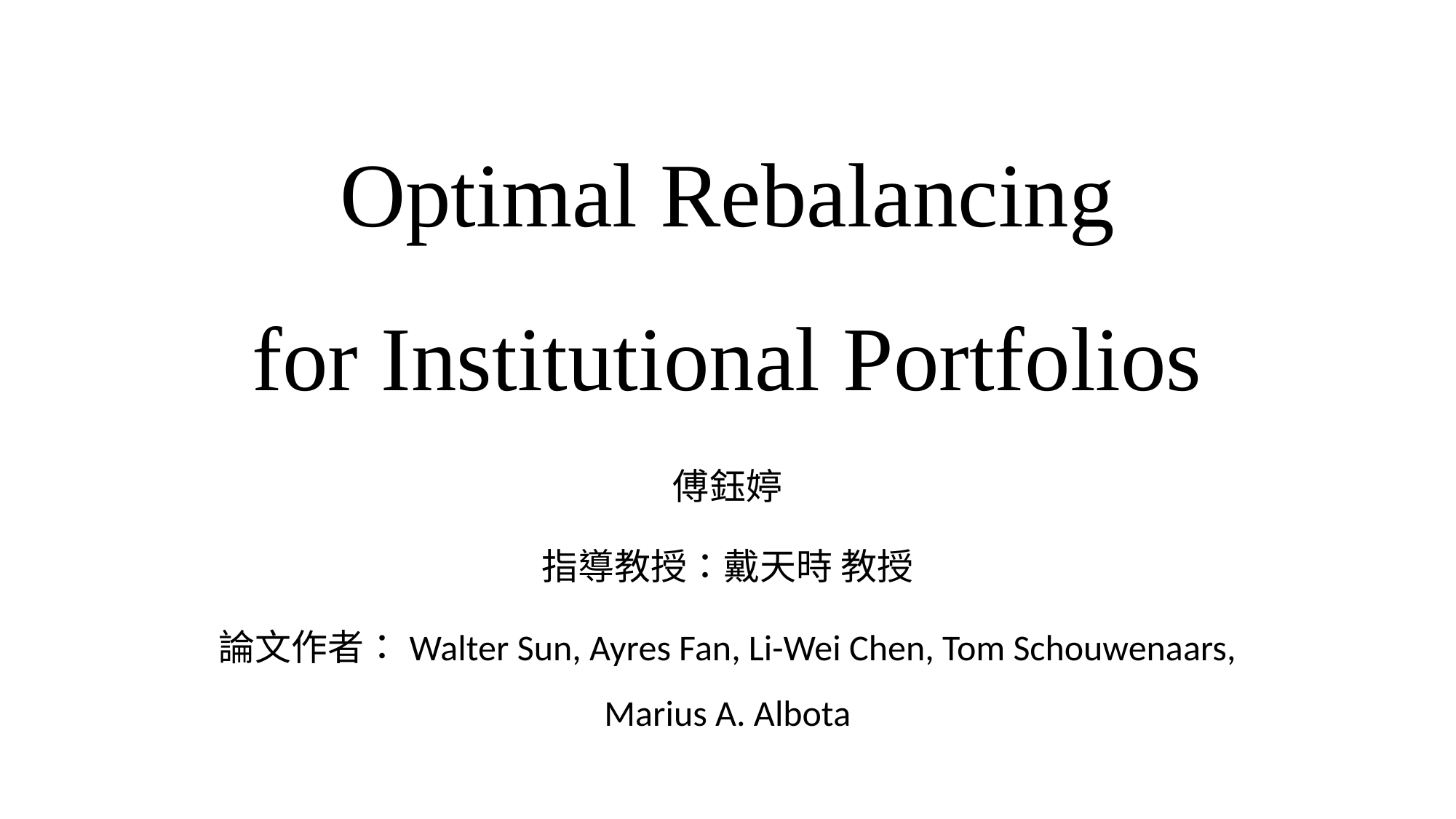

# Optimal Rebalancing for Institutional Portfolios
傅鈺婷
指導教授：戴天時 教授
論文作者：Walter Sun, Ayres Fan, Li-Wei Chen, Tom Schouwenaars, Marius A. Albota